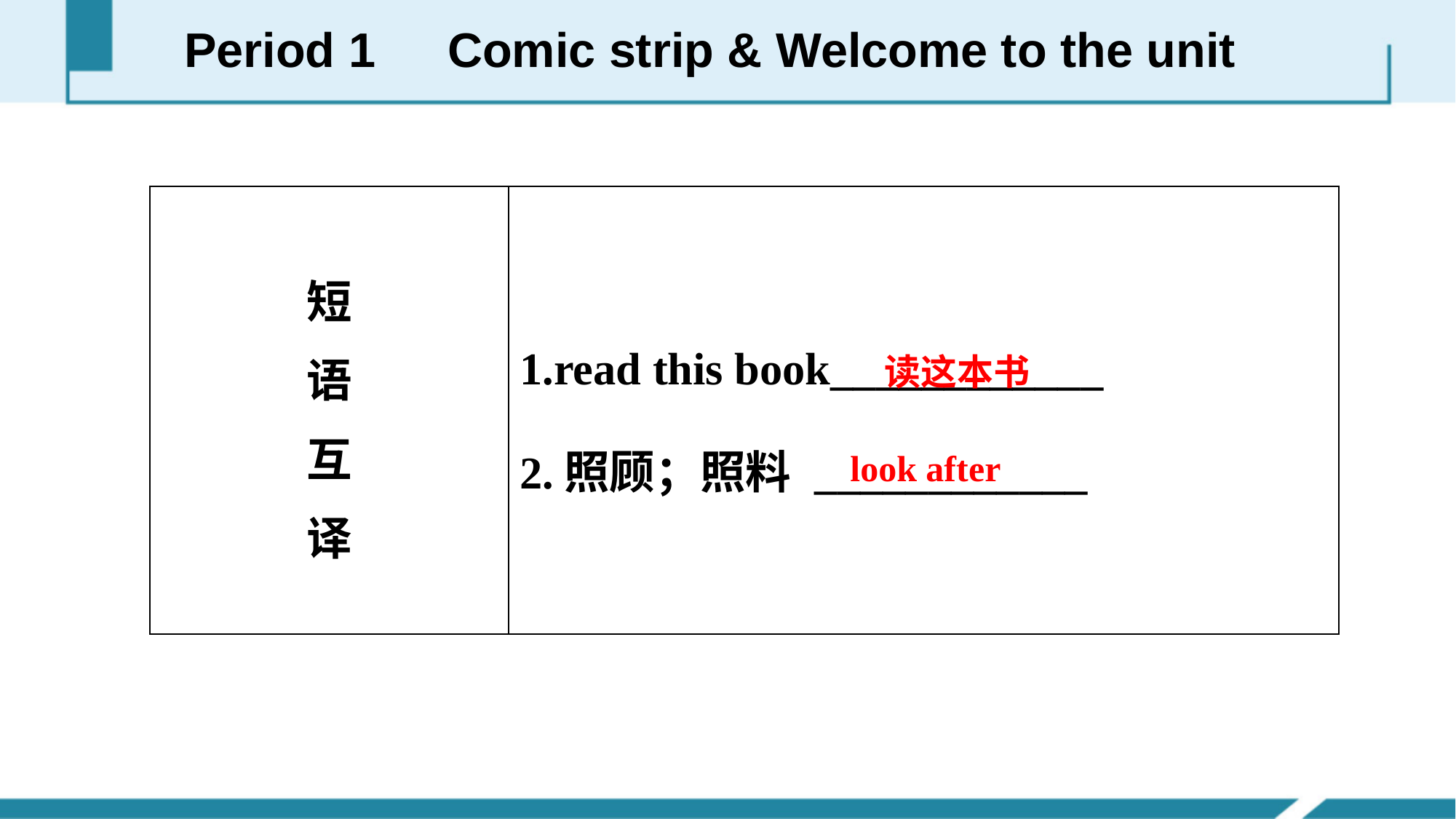

Period 1　Comic strip & Welcome to the unit
| 短 语 互 译 | 1.read this book\_\_\_\_\_\_\_\_\_\_\_\_ 2.照顾；照料 \_\_\_\_\_\_\_\_\_\_\_\_ |
| --- | --- |
读这本书

look after